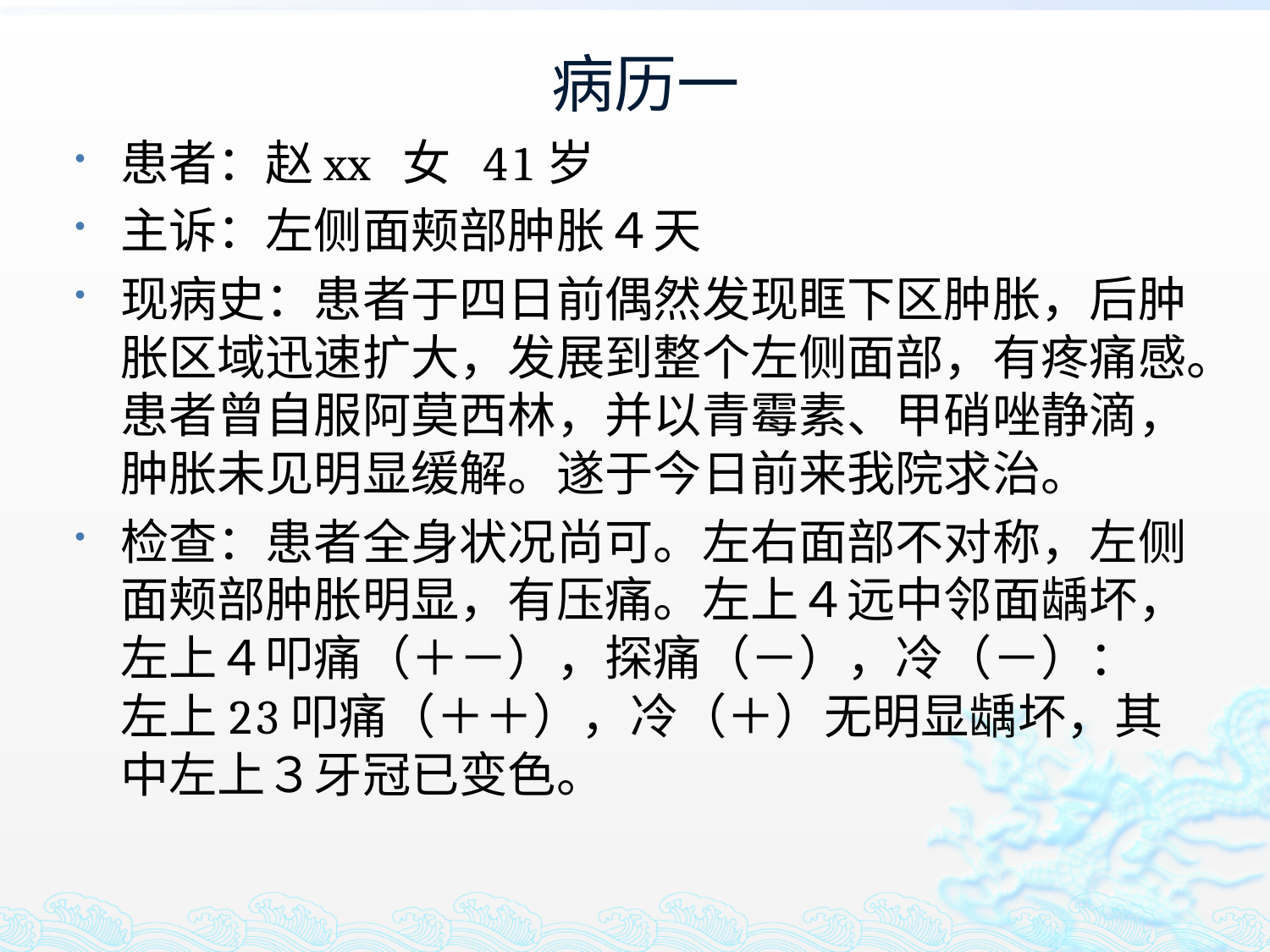

# 病历一
患者：赵xx  女  41岁
主诉：左侧面颊部肿胀４天
现病史：患者于四日前偶然发现眶下区肿胀，后肿胀区域迅速扩大，发展到整个左侧面部，有疼痛感。患者曾自服阿莫西林，并以青霉素、甲硝唑静滴，肿胀未见明显缓解。遂于今日前来我院求治。
检查：患者全身状况尚可。左右面部不对称，左侧面颊部肿胀明显，有压痛。左上４远中邻面龋坏，左上４叩痛（＋－），探痛（－），冷（－）： 左上23叩痛（＋＋），冷（＋）无明显龋坏，其中左上３牙冠已变色。